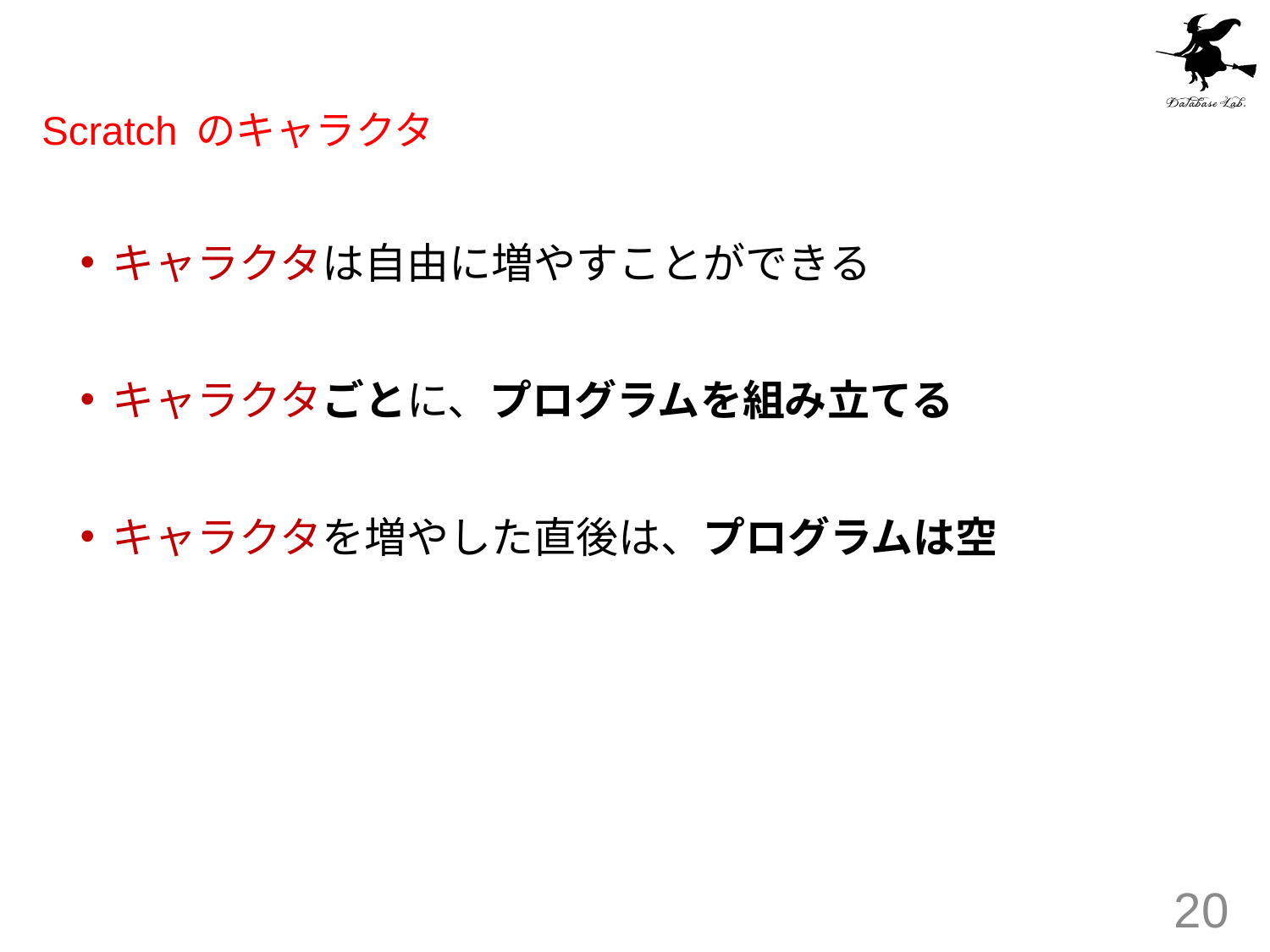

# Scratch のキャラクタ
キャラクタは自由に増やすことができる

キャラクタごとに、プログラムを組み立てる

キャラクタを増やした直後は、プログラムは空

20